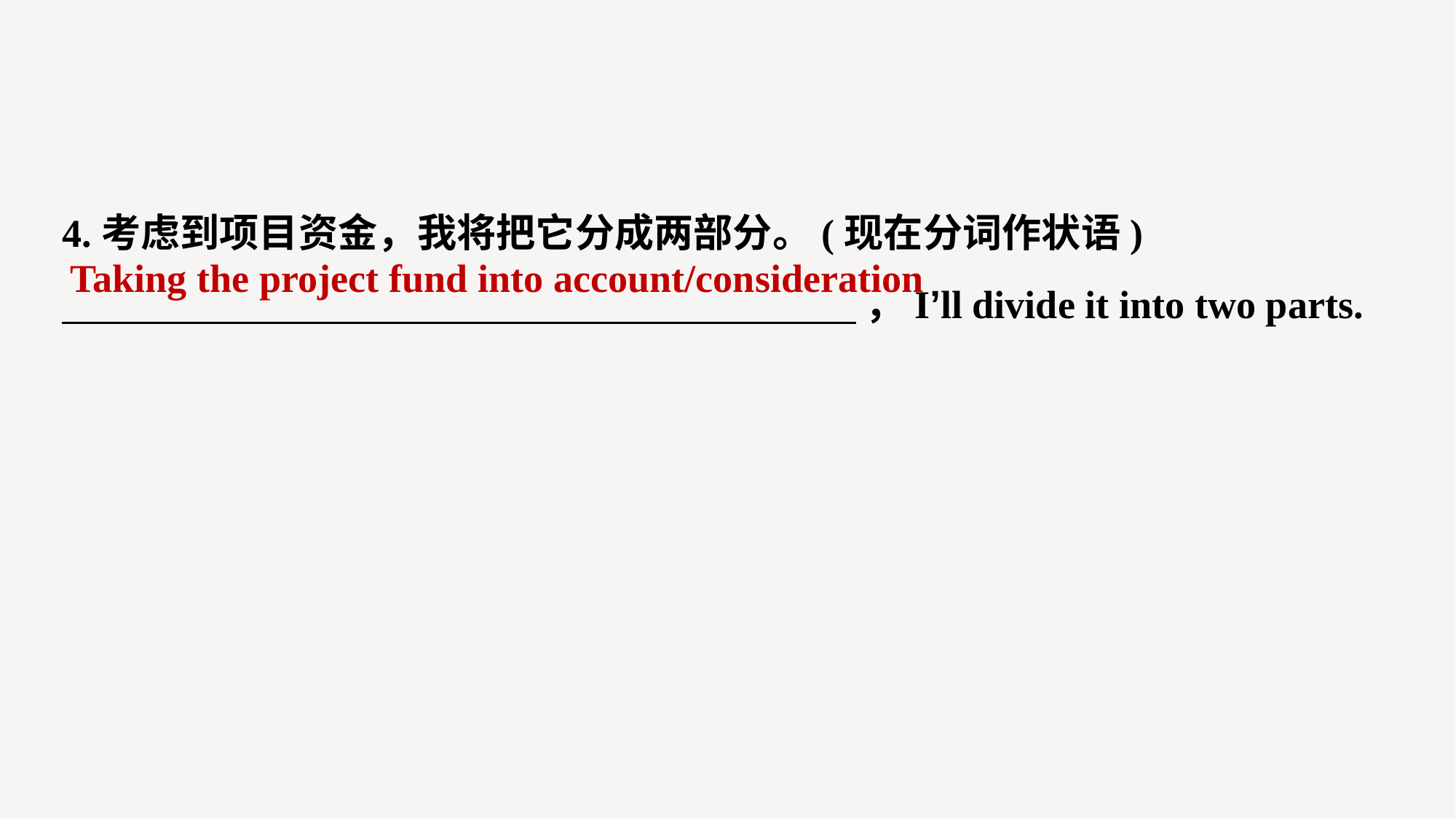

4.考虑到项目资金，我将把它分成两部分。(现在分词作状语)
                                                                                         ，I’ll divide it into two parts.
Taking the project fund into account/consideration